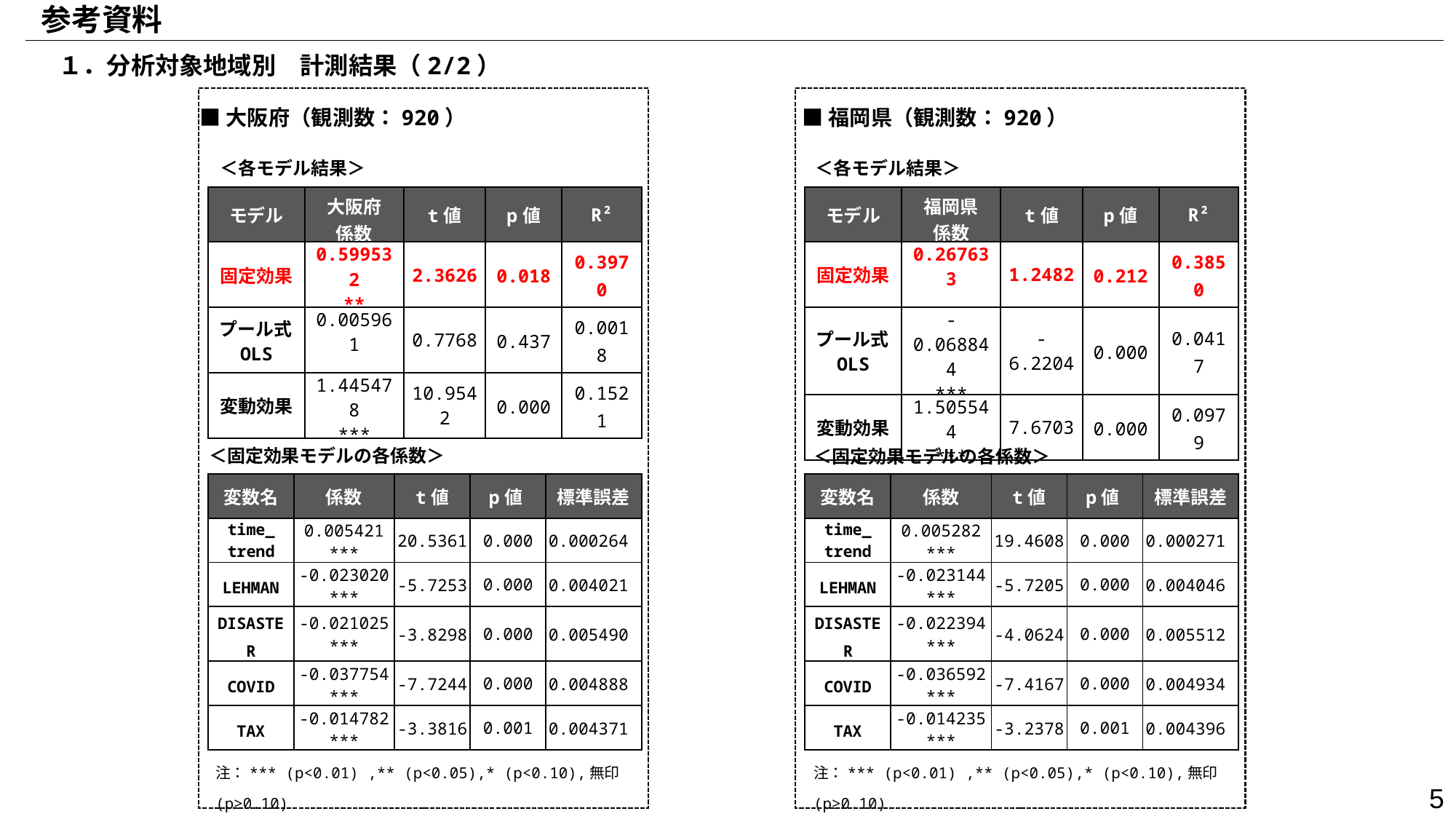

参考資料
１．分析対象地域別　計測結果（2/2）

 ■大阪府（観測数：920）
■福岡県（観測数：920）
 ＜各モデル結果＞
 ＜各モデル結果＞
| モデル | 福岡県 係数 | t値 | p値 | R² |
| --- | --- | --- | --- | --- |
| 固定効果 | 0.267633 | 1.2482 | 0.212 | 0.3850 |
| プール式OLS | -0.068844 \*\*\* | -6.2204 | 0.000 | 0.0417 |
| 変動効果 | 1.505544 \*\*\* | 7.6703 | 0.000 | 0.0979 |
| モデル | 大阪府 係数 | t値 | p値 | R² |
| --- | --- | --- | --- | --- |
| 固定効果 | 0.599532 \*\* | 2.3626 | 0.018 | 0.3970 |
| プール式OLS | 0.005961 | 0.7768 | 0.437 | 0.0018 |
| 変動効果 | 1.445478 \*\*\* | 10.9542 | 0.000 | 0.1521 |
  ＜固定効果モデルの各係数＞
 ＜固定効果モデルの各係数＞
| 変数名 | 係数 | t値 | p値 | 標準誤差 |
| --- | --- | --- | --- | --- |
| time\_ trend | 0.005421 \*\*\* | 20.5361 | 0.000 | 0.000264 |
| LEHMAN | -0.023020 \*\*\* | -5.7253 | 0.000 | 0.004021 |
| DISASTER | -0.021025 \*\*\* | -3.8298 | 0.000 | 0.005490 |
| COVID | -0.037754 \*\*\* | -7.7244 | 0.000 | 0.004888 |
| TAX | -0.014782 \*\*\* | -3.3816 | 0.001 | 0.004371 |
| 変数名 | 係数 | t値 | p値 | 標準誤差 |
| --- | --- | --- | --- | --- |
| time\_ trend | 0.005282 \*\*\* | 19.4608 | 0.000 | 0.000271 |
| LEHMAN | -0.023144 \*\*\* | -5.7205 | 0.000 | 0.004046 |
| DISASTER | -0.022394 \*\*\* | -4.0624 | 0.000 | 0.005512 |
| COVID | -0.036592 \*\*\* | -7.4167 | 0.000 | 0.004934 |
| TAX | -0.014235 \*\*\* | -3.2378 | 0.001 | 0.004396 |
注：*** (p<0.01) ,** (p<0.05),* (p<0.10),無印 (p≥0.10)
注：*** (p<0.01) ,** (p<0.05),* (p<0.10),無印 (p≥0.10)
5